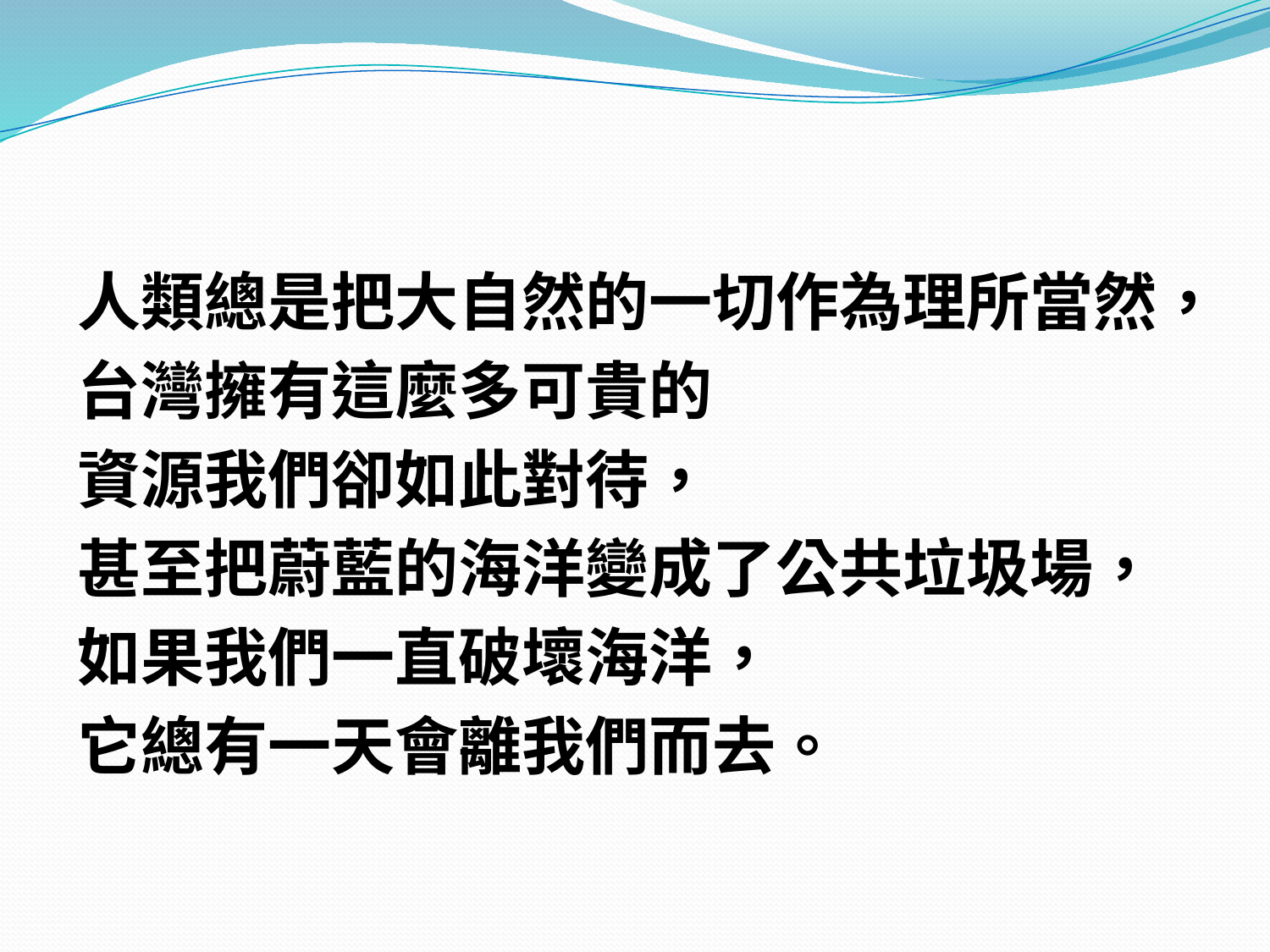

#
人類總是把大自然的一切作為理所當然，
台灣擁有這麼多可貴的
資源我們卻如此對待，
甚至把蔚藍的海洋變成了公共垃圾場，
如果我們一直破壞海洋，
它總有一天會離我們而去。